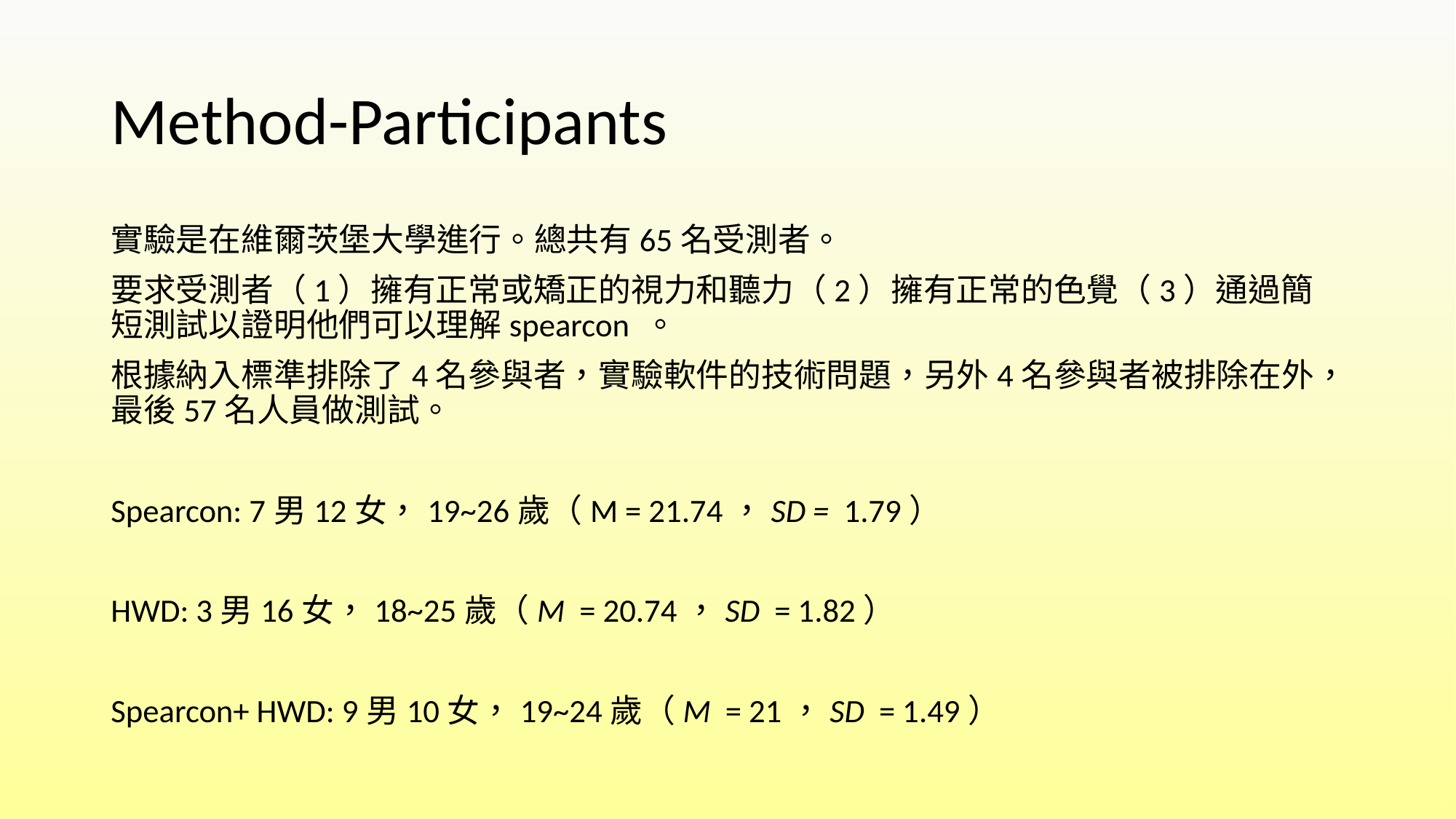

# Method-Participants
實驗是在維爾茨堡大學進行。總共有65名受測者。
要求受測者（1）擁有正常或矯正的視力和聽力（2）擁有正常的色覺（3）通過簡短測試以證明他們可以理解spearcon 。
根據納入標準排除了4名參與者，實驗軟件的技術問題，另外4名參與者被排除在外，最後57名人員做測試。

Spearcon: 7男12女，19~26歲（M = 21.74，SD =  1.79）

HWD: 3男16女，18~25歲（M  = 20.74，SD  = 1.82）

Spearcon+ HWD: 9男10女，19~24歲（M  = 21，SD  = 1.49）